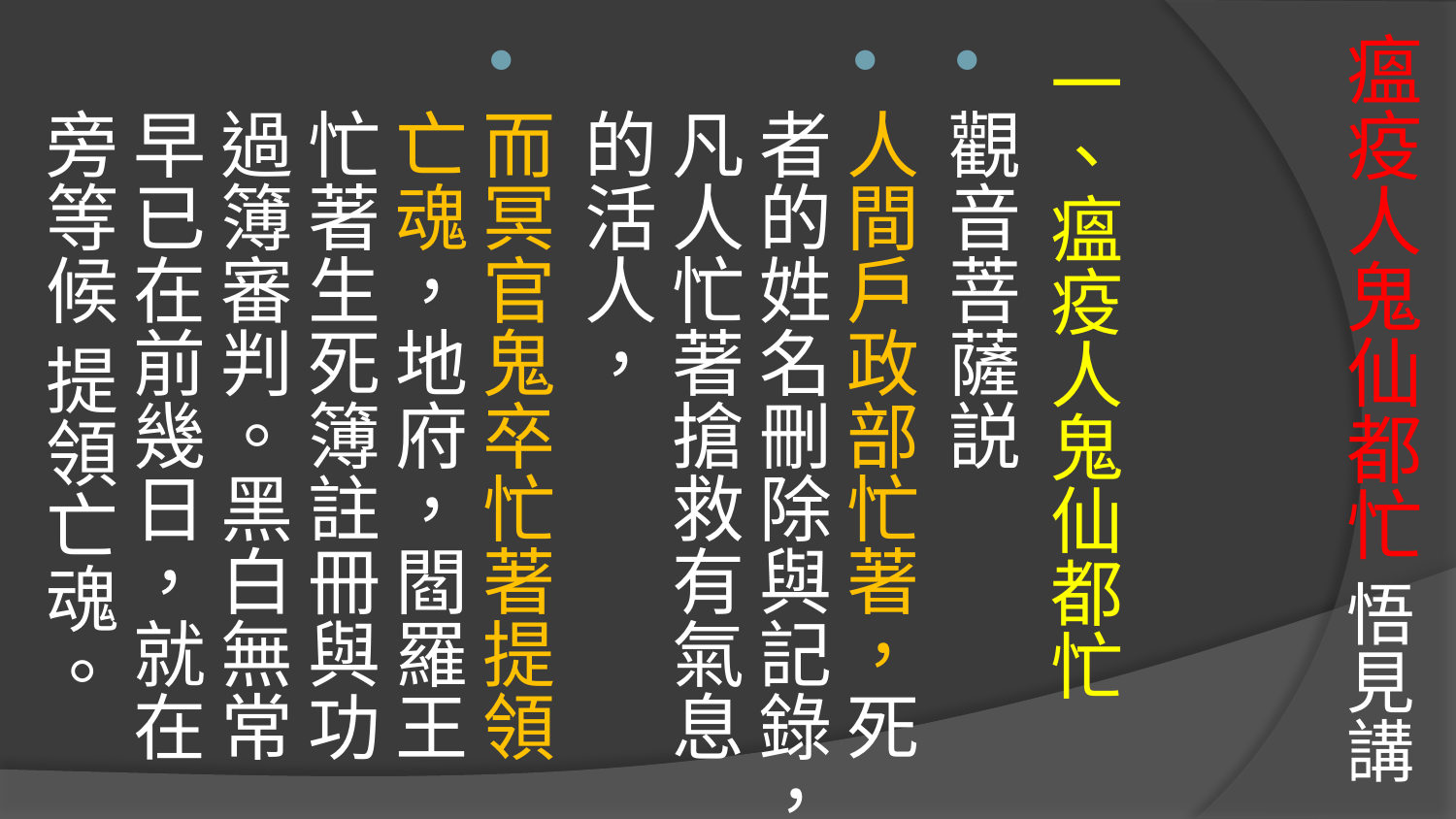

# 瘟疫人鬼仙都忙 悟見講
一、瘟疫人鬼仙都忙
觀音菩薩説
人間戶政部忙著，死者的姓名刪除與記錄，凡人忙著搶救有氣息的活人，
而冥官鬼卒忙著提領亡魂，地府，閻羅王忙著生死簿註冊與功過簿審判。黑白無常早已在前幾日，就在旁等候 提領亡魂。